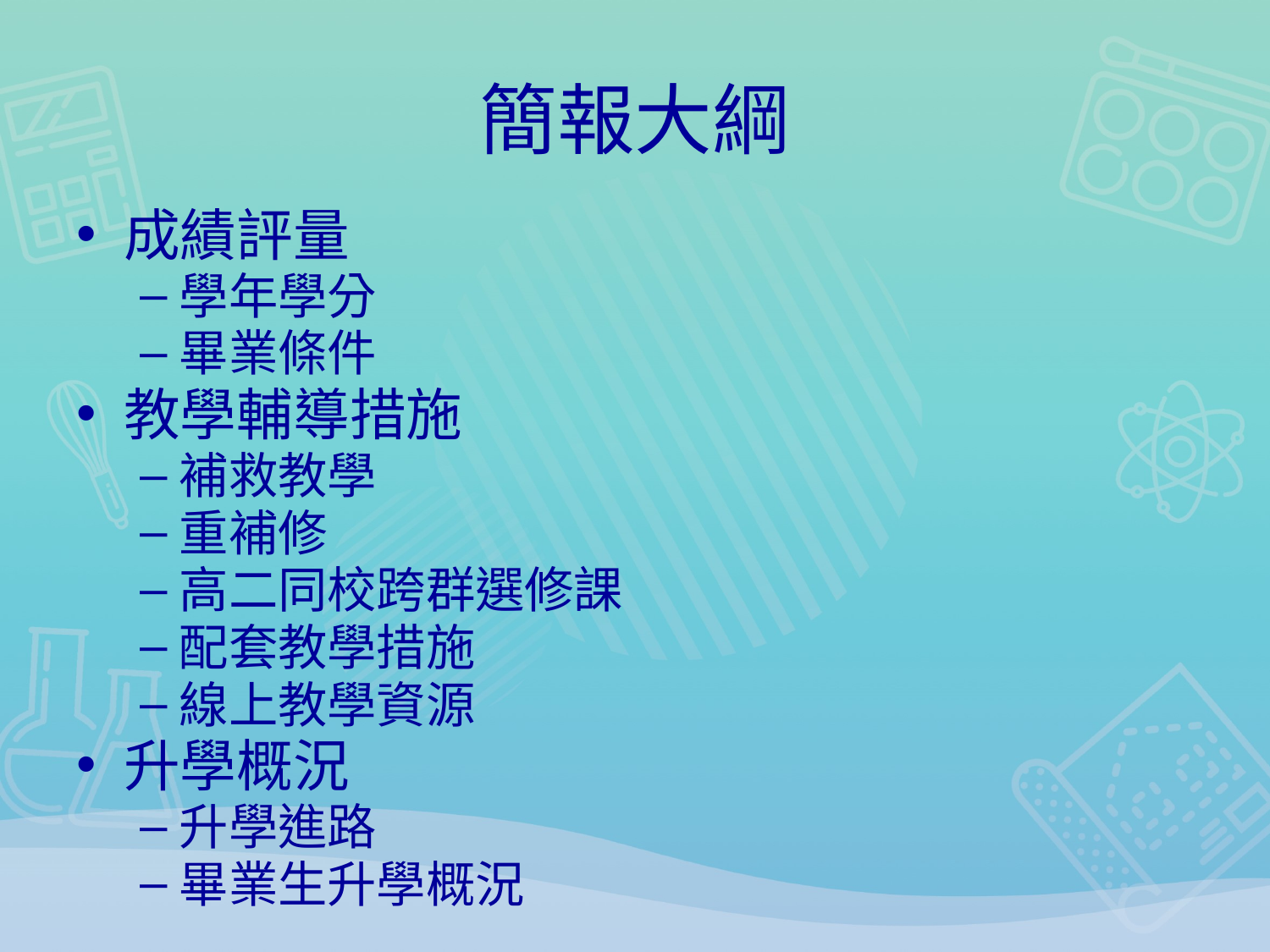

# 簡報大綱
成績評量
學年學分
畢業條件
教學輔導措施
補救教學
重補修
高二同校跨群選修課
配套教學措施
線上教學資源
升學概況
升學進路
畢業生升學概況